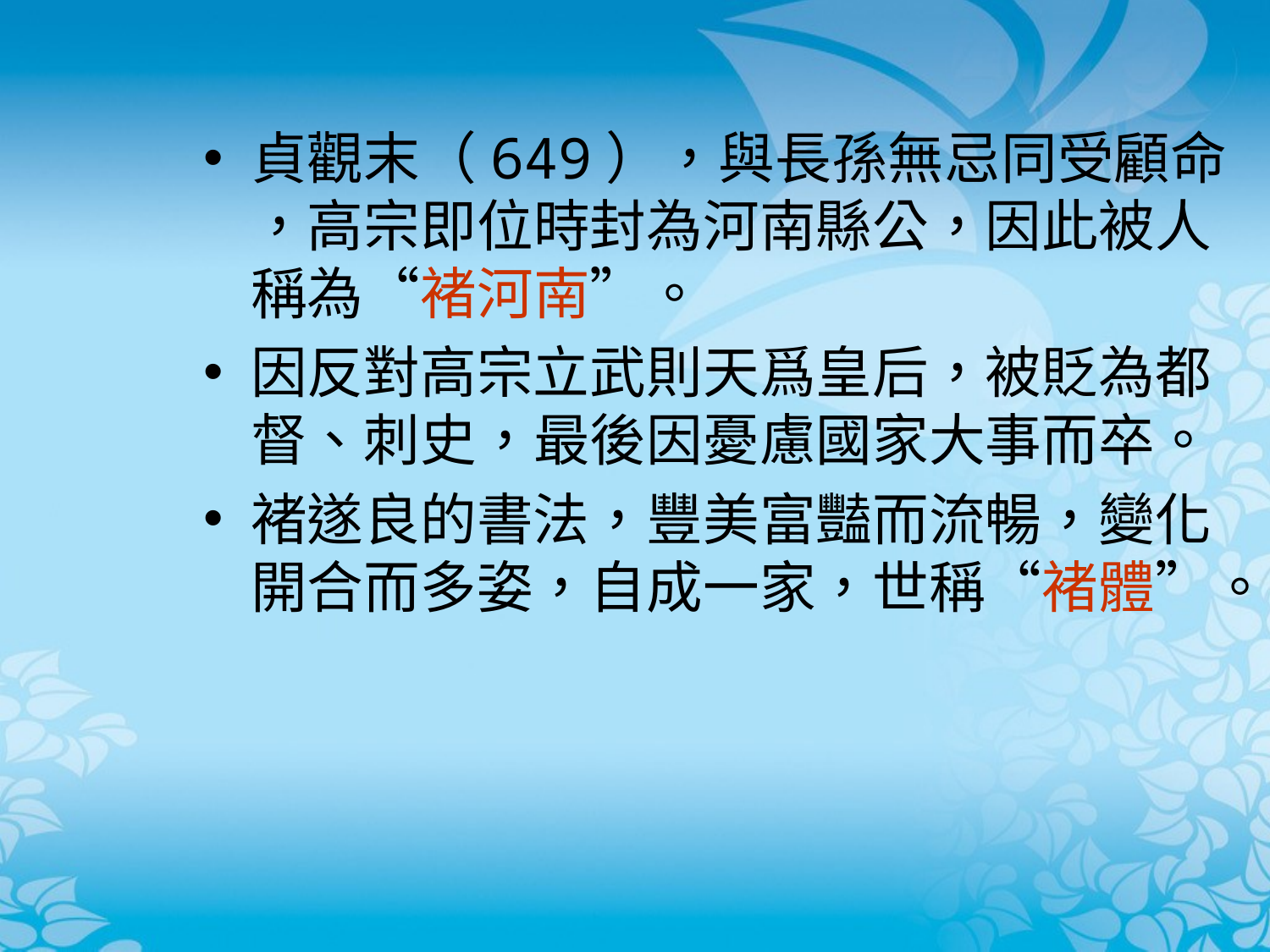

貞觀末（649），與長孫無忌同受顧命 ，高宗即位時封為河南縣公，因此被人稱為“褚河南”。
因反對高宗立武則天爲皇后，被貶為都督、刺史，最後因憂慮國家大事而卒。
褚遂良的書法，豐美富豔而流暢，變化開合而多姿，自成一家，世稱“褚體”。